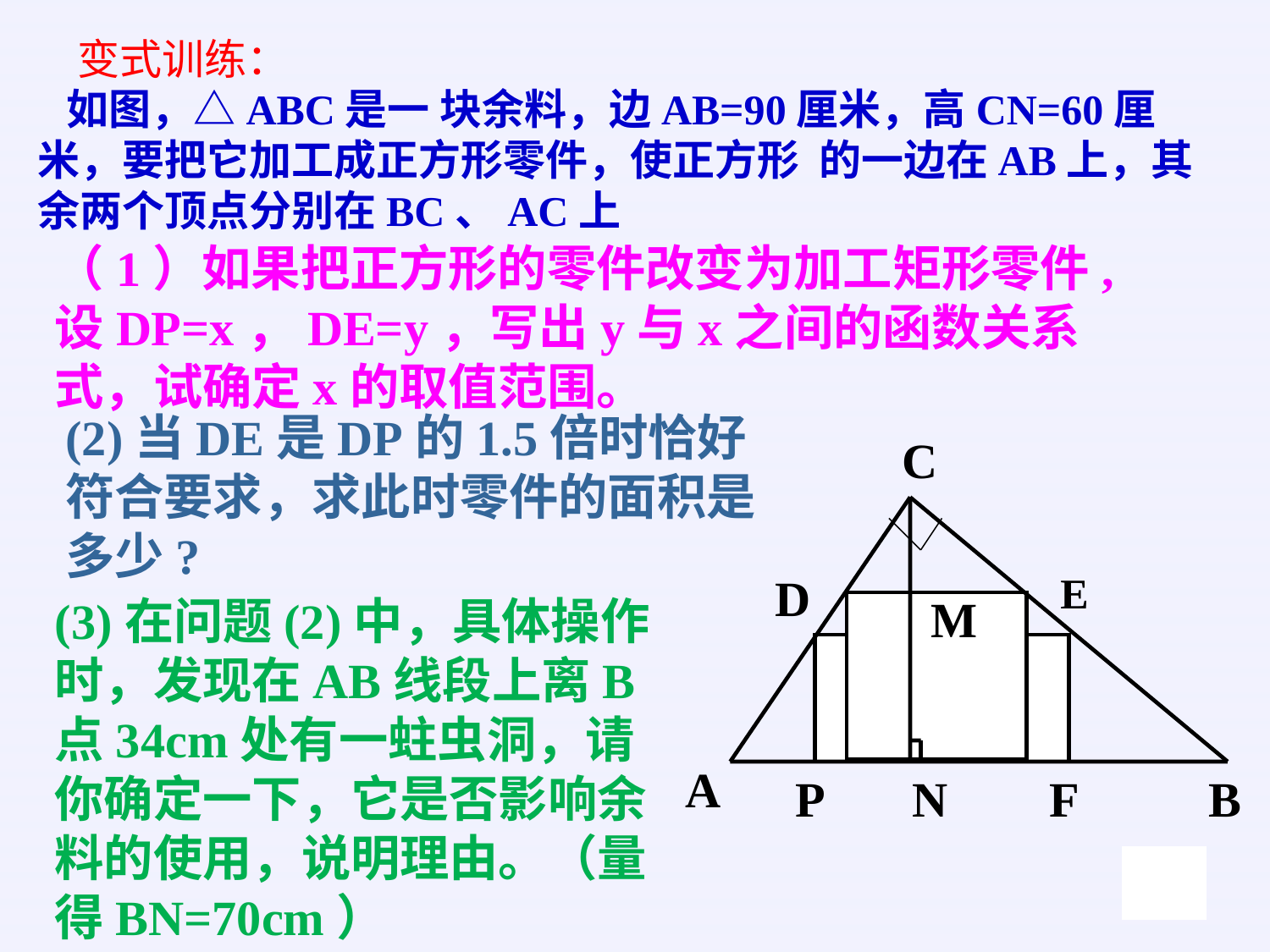

变式训练：
  如图，△ABC是一 块余料，边AB=90厘米，高CN=60厘米，要把它加工成正方形零件，使正方形  的一边在AB上，其余两个顶点分别在BC、AC上
（1）如果把正方形的零件改变为加工矩形零件,设DP=x，DE=y，写出y与x之间的函数关系式，试确定x的取值范围。
(2)当DE是DP的1.5倍时恰好符合要求，求此时零件的面积是多少?
C

D
E
M
(3)在问题(2)中，具体操作时，发现在AB线段上离B点34cm处有一蛀虫洞，请你确定一下，它是否影响余料的使用，说明理由。（量得BN=70cm）

A

P
N
F
B